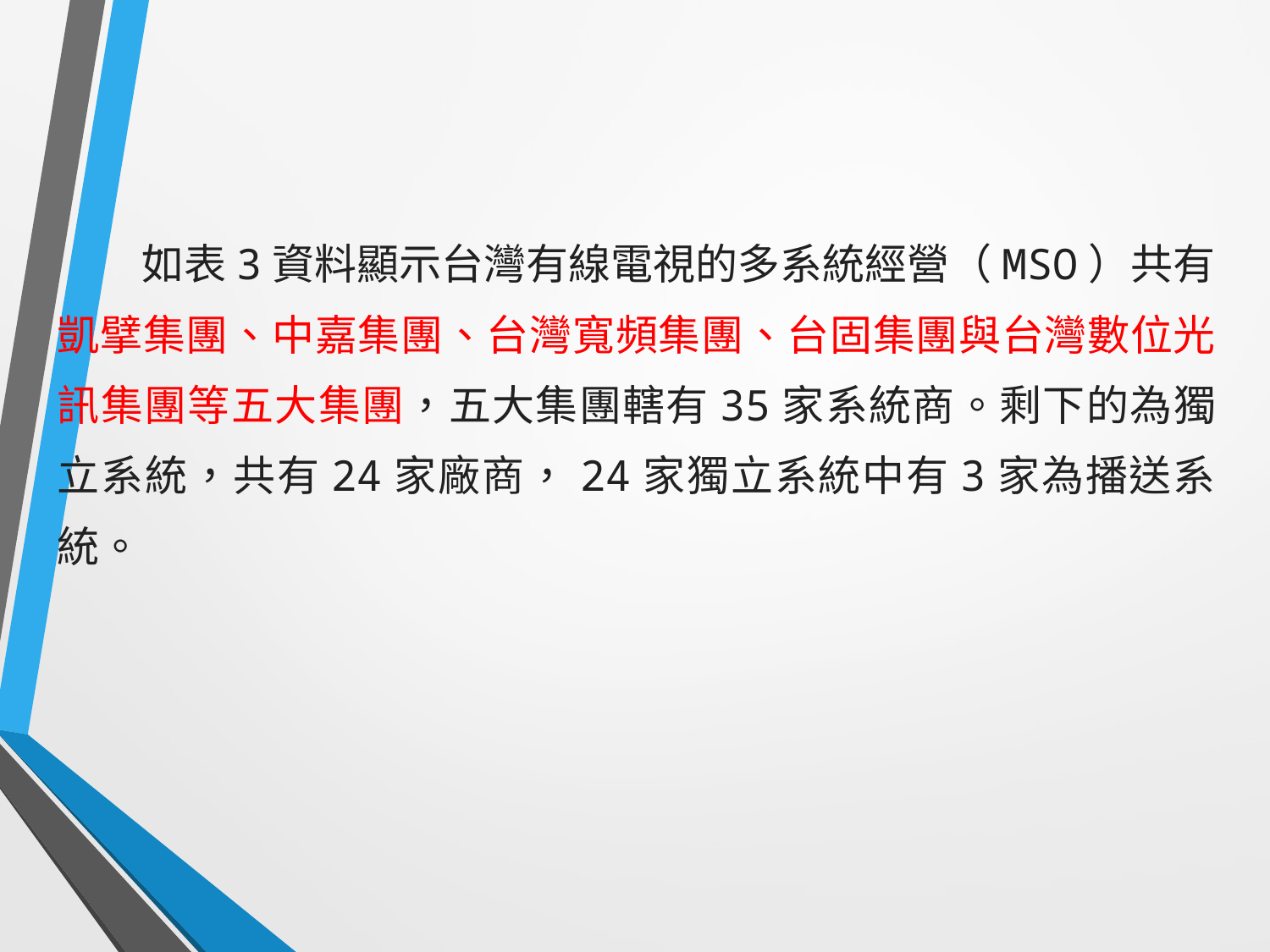

#
　　如表3資料顯示台灣有線電視的多系統經營（MSO）共有凱擘集團、中嘉集團、台灣寬頻集團、台固集團與台灣數位光訊集團等五大集團，五大集團轄有35家系統商。剩下的為獨立系統，共有24家廠商，24家獨立系統中有3家為播送系統。